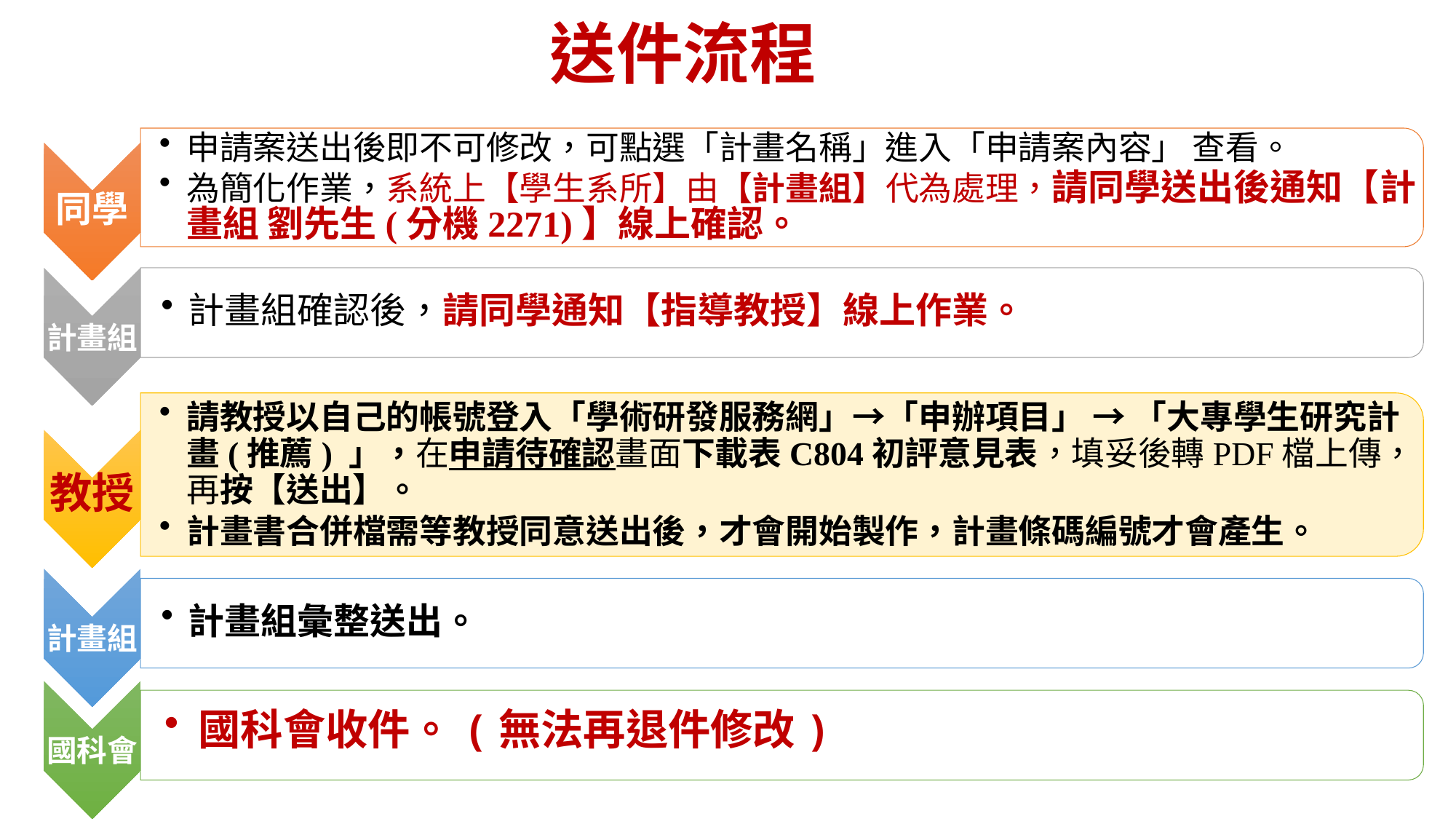

送件流程
同學
申請案送出後即不可修改，可點選「計畫名稱」進入「申請案內容」 查看。
為簡化作業，系統上【學生系所】由【計畫組】代為處理，請同學送出後通知【計畫組 劉先生(分機2271)】線上確認。
計畫組
計畫組確認後，請同學通知【指導教授】線上作業。
教授
請教授以自己的帳號登入「學術研發服務網」→「申辦項目」 → 「大專學生研究計畫(推薦) 」，在申請待確認畫面下載表C804初評意見表，填妥後轉PDF檔上傳，再按【送出】。
計畫書合併檔需等教授同意送出後，才會開始製作，計畫條碼編號才會產生。
計畫組
計畫組彙整送出。
國科會
國科會收件。(無法再退件修改)